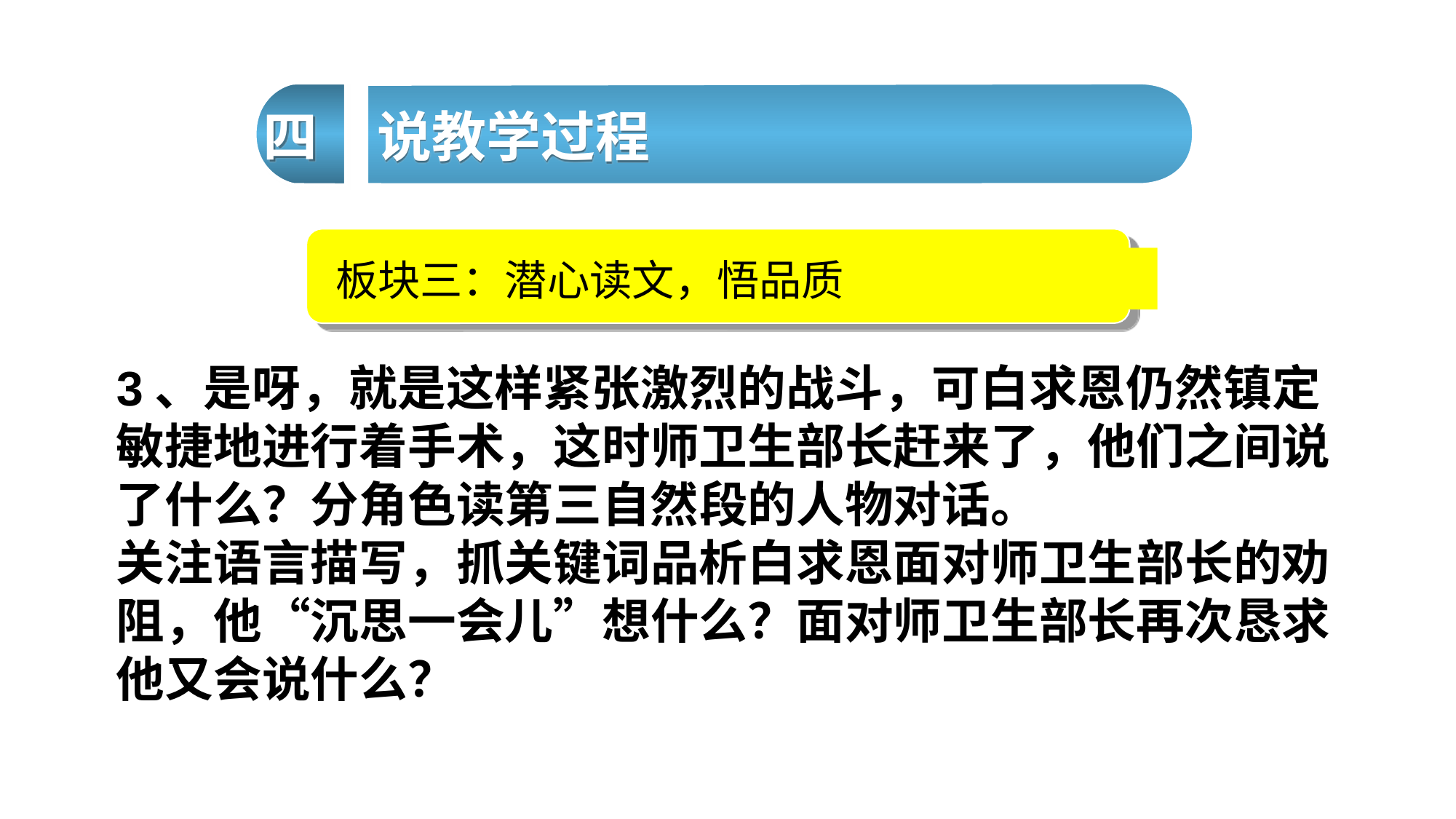

四
说教学过程

板块三：潜心读文，悟品质
3、是呀，就是这样紧张激烈的战斗，可白求恩仍然镇定敏捷地进行着手术，这时师卫生部长赶来了，他们之间说了什么？分角色读第三自然段的人物对话。
关注语言描写，抓关键词品析白求恩面对师卫生部长的劝阻，他“沉思一会儿”想什么？面对师卫生部长再次恳求他又会说什么？